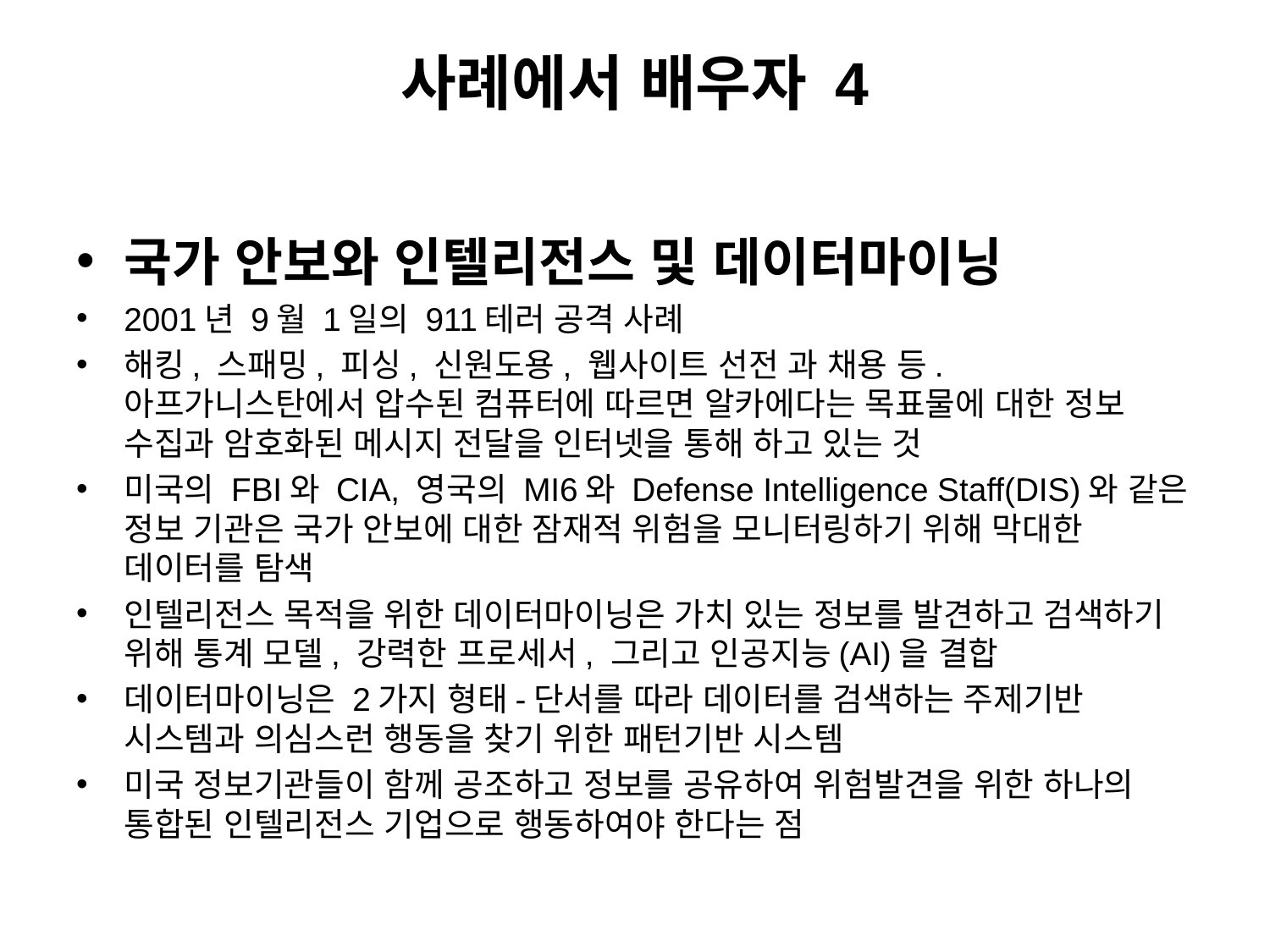

# 사례에서 배우자 4
국가 안보와 인텔리전스 및 데이터마이닝
2001년 9월 1일의 911테러 공격 사례
해킹, 스패밍, 피싱, 신원도용, 웹사이트 선전 과 채용 등. 아프가니스탄에서 압수된 컴퓨터에 따르면 알카에다는 목표물에 대한 정보 수집과 암호화된 메시지 전달을 인터넷을 통해 하고 있는 것
미국의 FBI와 CIA, 영국의 MI6와 Defense Intelligence Staff(DIS)와 같은 정보 기관은 국가 안보에 대한 잠재적 위험을 모니터링하기 위해 막대한 데이터를 탐색
인텔리전스 목적을 위한 데이터마이닝은 가치 있는 정보를 발견하고 검색하기 위해 통계 모델, 강력한 프로세서, 그리고 인공지능(AI)을 결합
데이터마이닝은 2가지 형태-단서를 따라 데이터를 검색하는 주제기반 시스템과 의심스런 행동을 찾기 위한 패턴기반 시스템
미국 정보기관들이 함께 공조하고 정보를 공유하여 위험발견을 위한 하나의 통합된 인텔리전스 기업으로 행동하여야 한다는 점